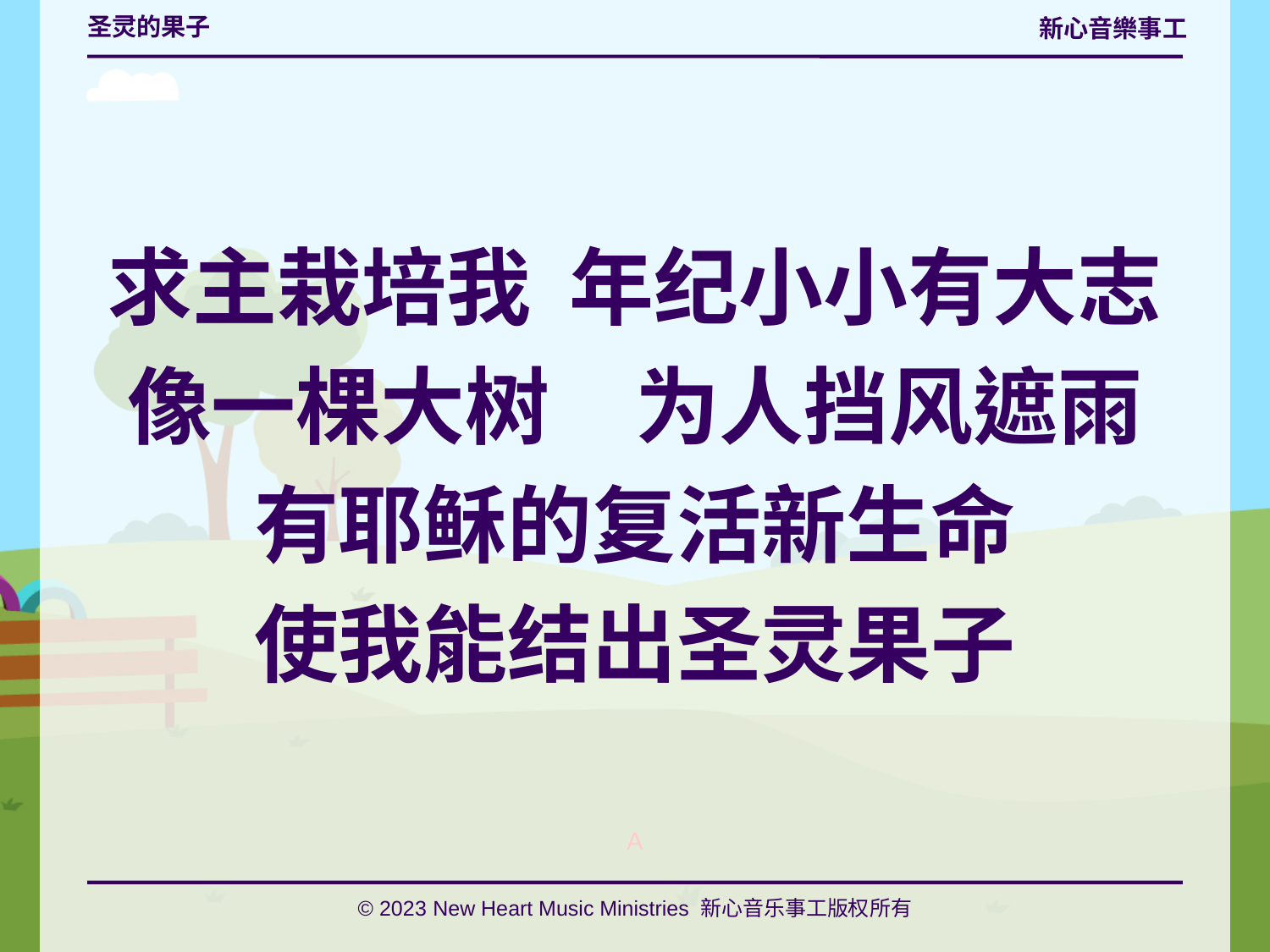

# 圣灵的果子
求主栽培我  年纪小小有大志
像一棵大树 	为人挡风遮雨
有耶稣的复活新生命
使我能结出圣灵果子
A
© 2023 New Heart Music Ministries 新心音乐事工版权所有